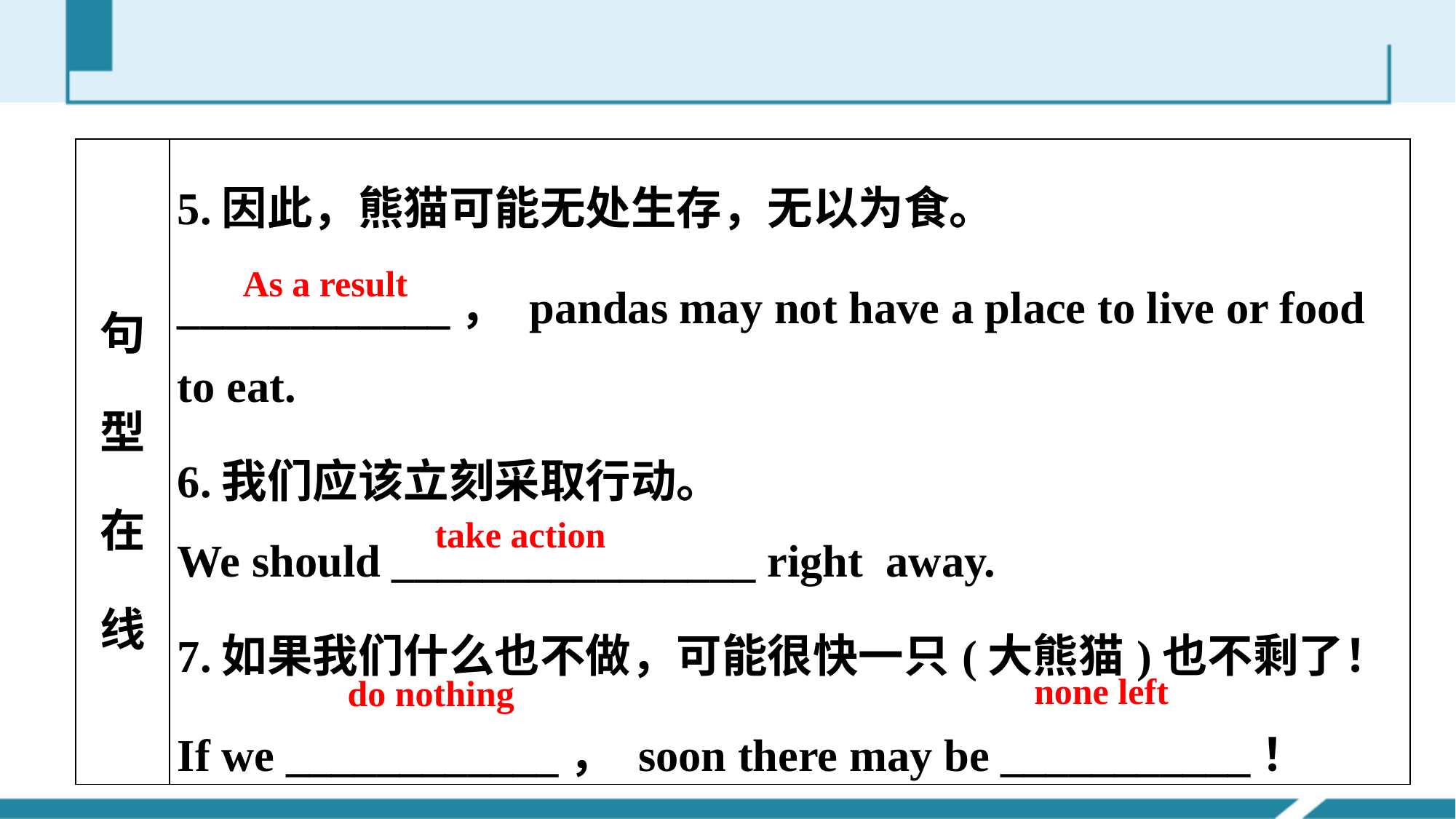

| 句型在线 | 5.因此，熊猫可能无处生存，无以为食。 \_\_\_\_\_\_\_\_\_\_\_\_， pandas may not have a place to live or food to eat. 6.我们应该立刻采取行动。 We should \_\_\_\_\_\_\_\_\_\_\_\_\_\_\_\_ right away. 7.如果我们什么也不做，可能很快一只(大熊猫)也不剩了！ If we \_\_\_\_\_\_\_\_\_\_\_\_， soon there may be \_\_\_\_\_\_\_\_\_\_\_！ |
| --- | --- |
As a result
take action
none left
do nothing